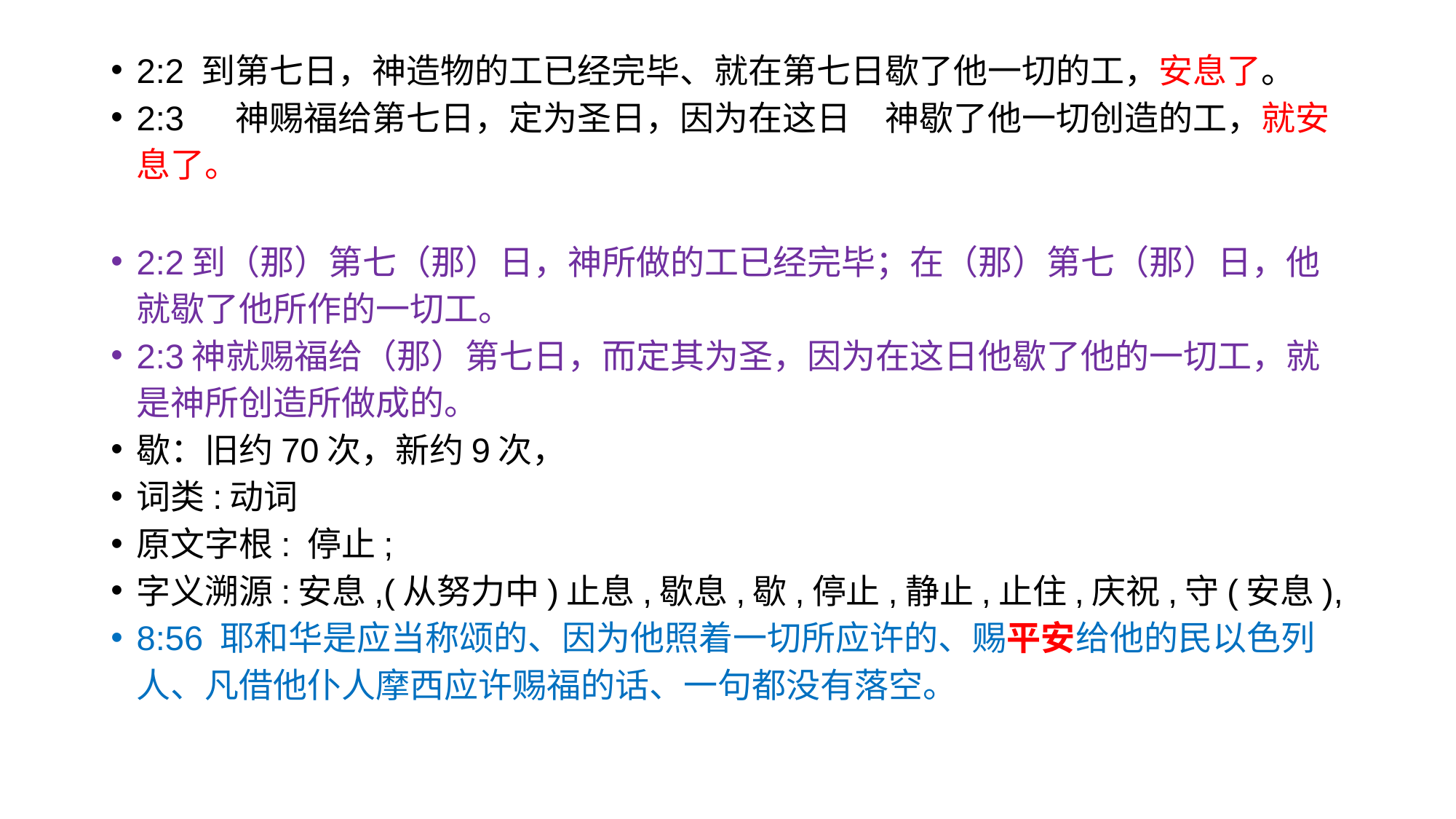

2:2 到第七日，神造物的工已经完毕、就在第七日歇了他一切的工，安息了。
2:3 　神赐福给第七日，定为圣日，因为在这日　神歇了他一切创造的工，就安息了。

2:2到（那）第七（那）日，神所做的工已经完毕；在（那）第七（那）日，他就歇了他所作的一切工。
2:3神就赐福给（那）第七日，而定其为圣，因为在这日他歇了他的一切工，就是神所创造所做成的。
歇：旧约70次，新约9次，
词类:动词
原文字根: 停止;
字义溯源:安息,(从努力中)止息,歇息,歇,停止,静止,止住,庆祝,守(安息),
8:56 耶和华是应当称颂的、因为他照着一切所应许的、赐平安给他的民以色列人、凡借他仆人摩西应许赐福的话、一句都没有落空。